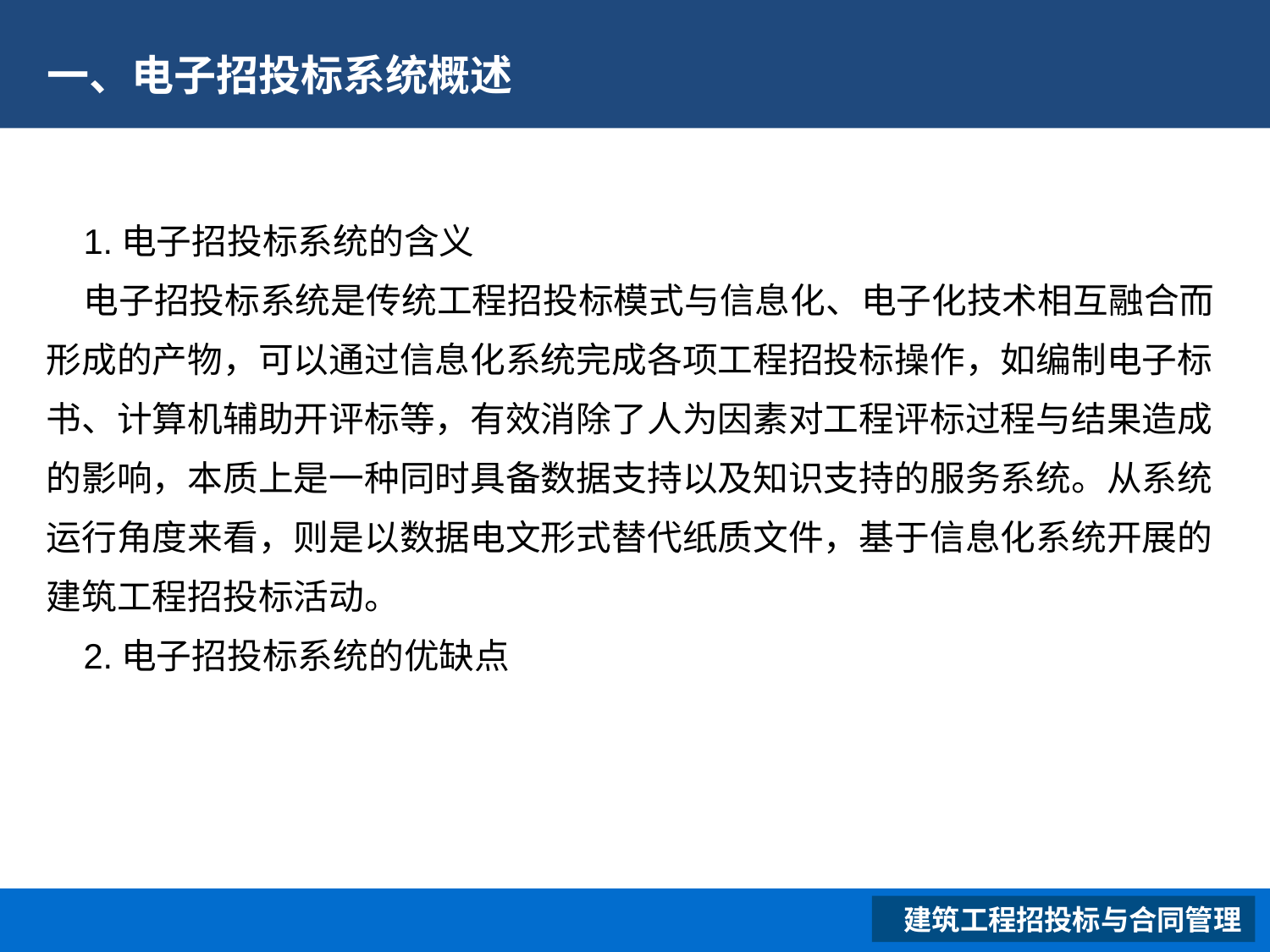

# 一、电子招投标系统概述
1.电子招投标系统的含义
电子招投标系统是传统工程招投标模式与信息化、电子化技术相互融合而形成的产物，可以通过信息化系统完成各项工程招投标操作，如编制电子标书、计算机辅助开评标等，有效消除了人为因素对工程评标过程与结果造成的影响，本质上是一种同时具备数据支持以及知识支持的服务系统。从系统运行角度来看，则是以数据电文形式替代纸质文件，基于信息化系统开展的建筑工程招投标活动。
2.电子招投标系统的优缺点

  建筑工程招投标与合同管理
XXXXXXXXXXXXXXXXXX